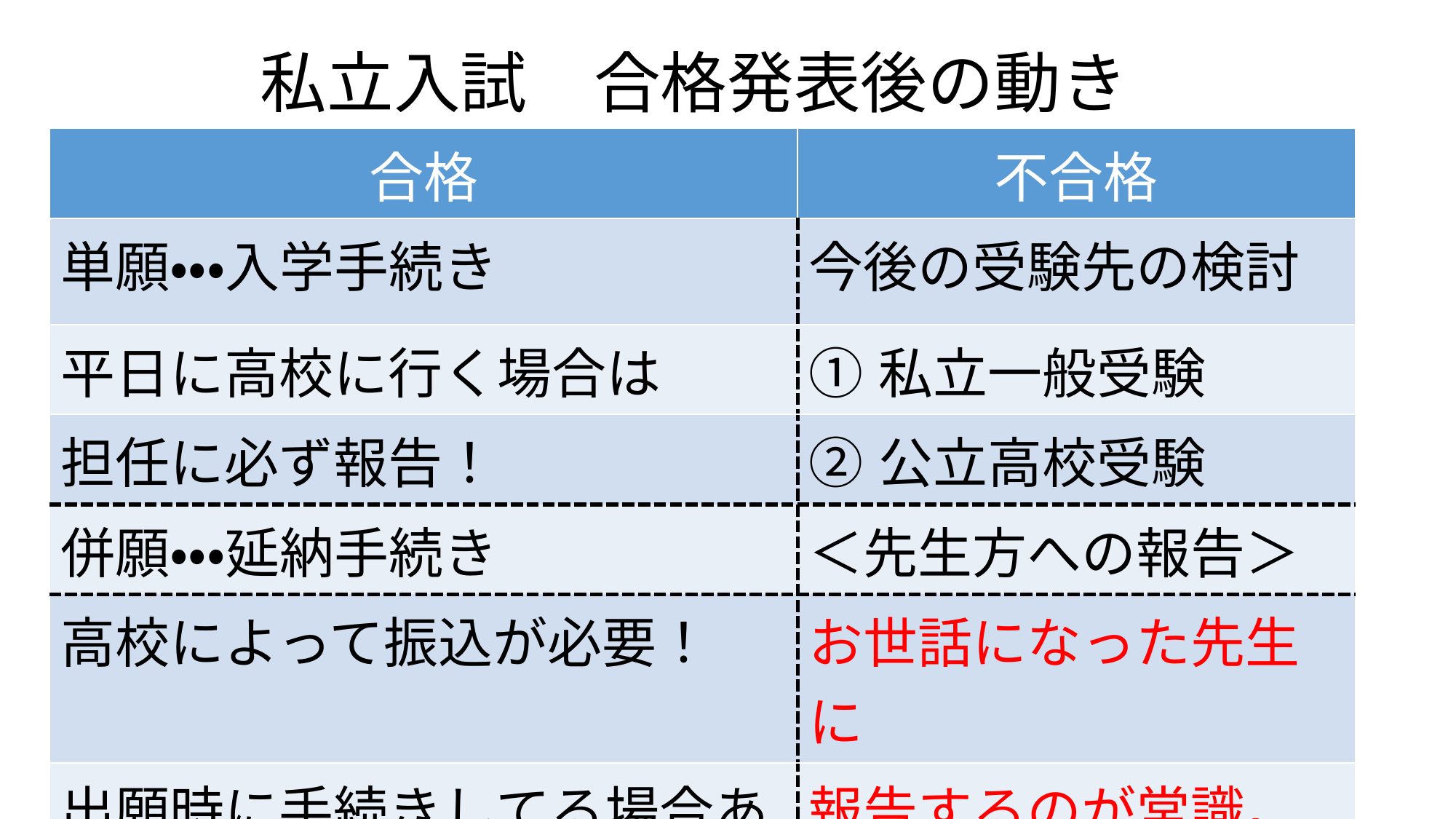

# 私立入試　合格発表後の動き
| 合格 | 不合格 |
| --- | --- |
| 単願・・・入学手続き | 今後の受験先の検討 |
| 平日に高校に行く場合は | ①私立一般受験 |
| 担任に必ず報告！ | ②公立高校受験 |
| 併願・・・延納手続き | ＜先生方への報告＞ |
| 高校によって振込が必要！ | お世話になった先生に |
| 出願時に手続きしてる場合あり | 報告するのが常識。 |